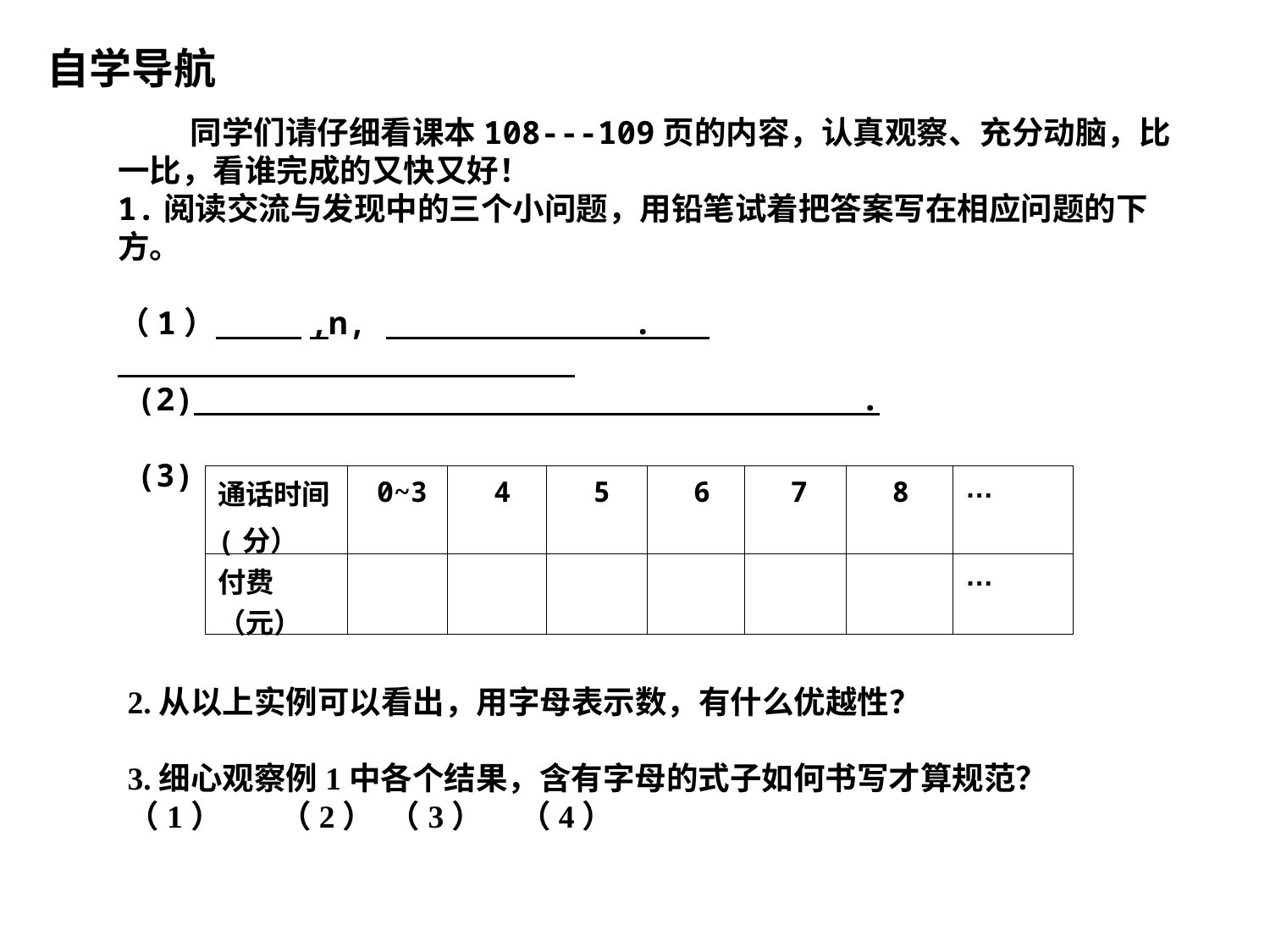

自学导航
         同学们请仔细看课本108---109页的内容，认真观察、充分动脑，比一比，看谁完成的又快又好！
1.阅读交流与发现中的三个小问题，用铅笔试着把答案写在相应问题的下方。

（1）            ,n,              .

 (2)                                   .

 (3)

| 通话时间 (分） | 0~3 | 4 | 5 | 6 | 7 | 8 | … |
| --- | --- | --- | --- | --- | --- | --- | --- |
| 付费（元） |  |  |  |  |  |  | … |
2.从以上实例可以看出，用字母表示数，有什么优越性？

3.细心观察例1中各个结果，含有字母的式子如何书写才算规范？（1）        （2）  （3）     （4）